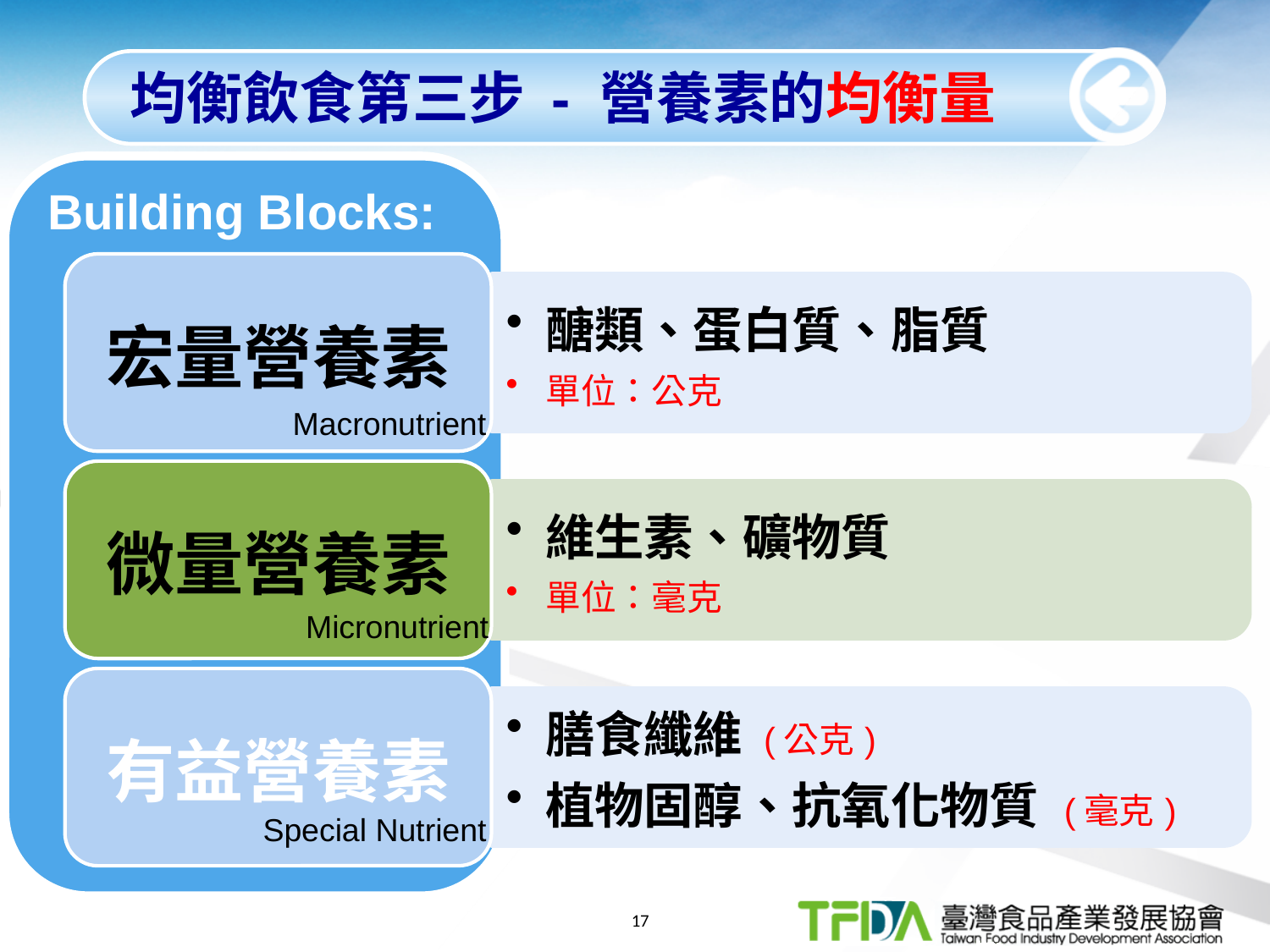

均衡飲食第三步 - 營養素的均衡量

Building Blocks:
宏量營養素
醣類、蛋白質、脂質
單位：公克
微量營養素
維生素、礦物質
單位：毫克
有益營養素
膳食纖維 (公克)
植物固醇、抗氧化物質 (毫克)
Macronutrient
Micronutrient
Special Nutrient
17